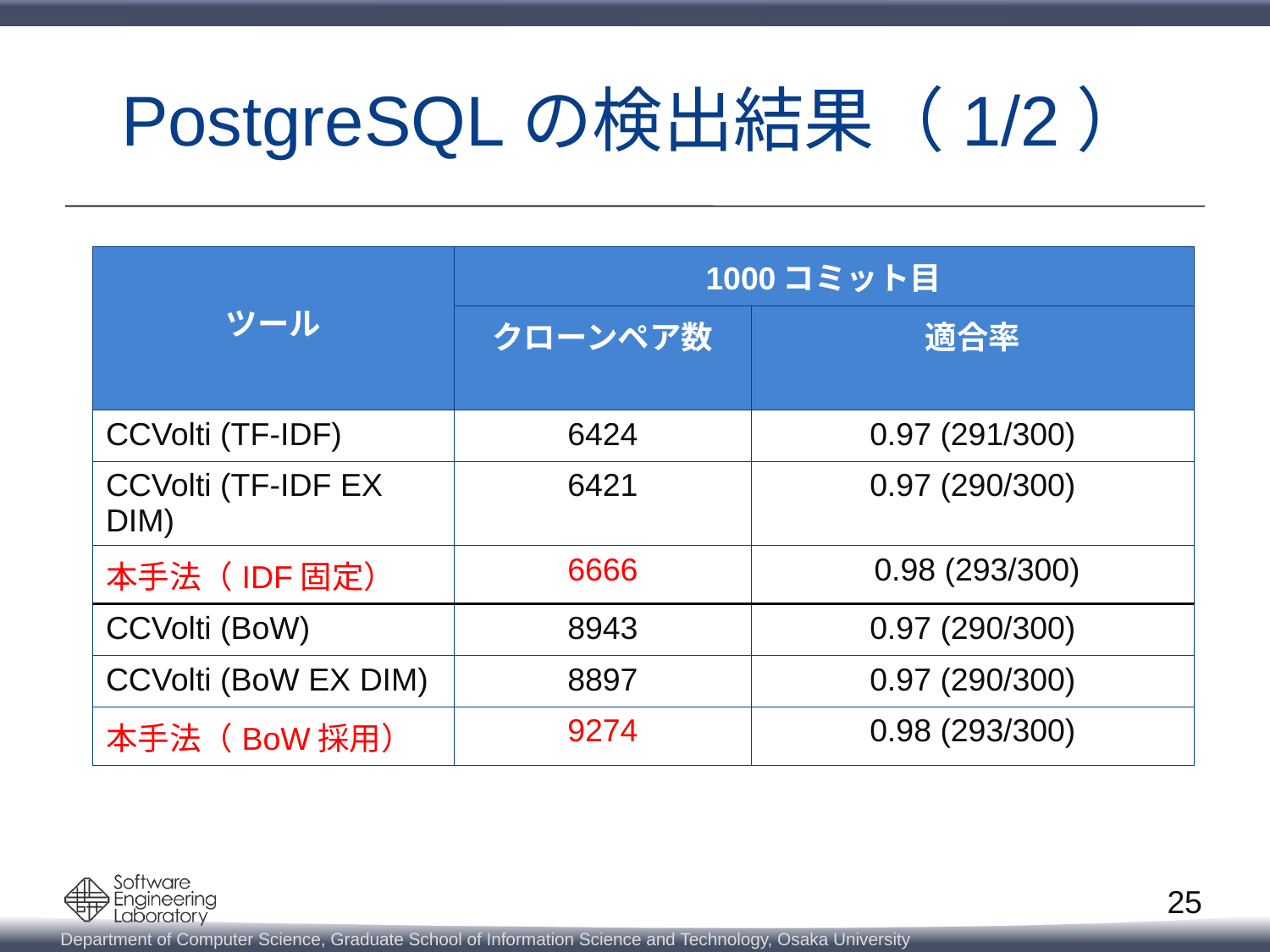

# PostgreSQLの検出結果（1/2）
| ツール | 1000コミット目 |  |
| --- | --- | --- |
|  | クローンペア数 | 適合率 |
| CCVolti (TF-IDF) | 6424 | 0.97 (291/300) |
| CCVolti (TF-IDF EX DIM) | 6421 | 0.97 (290/300) |
| 本手法（IDF固定） | 6666 | 0.98 (293/300) |
| CCVolti (BoW) | 8943 | 0.97 (290/300) |
| CCVolti (BoW EX DIM) | 8897 | 0.97 (290/300) |
| 本手法（BoW採用） | 9274 | 0.98 (293/300) |
25